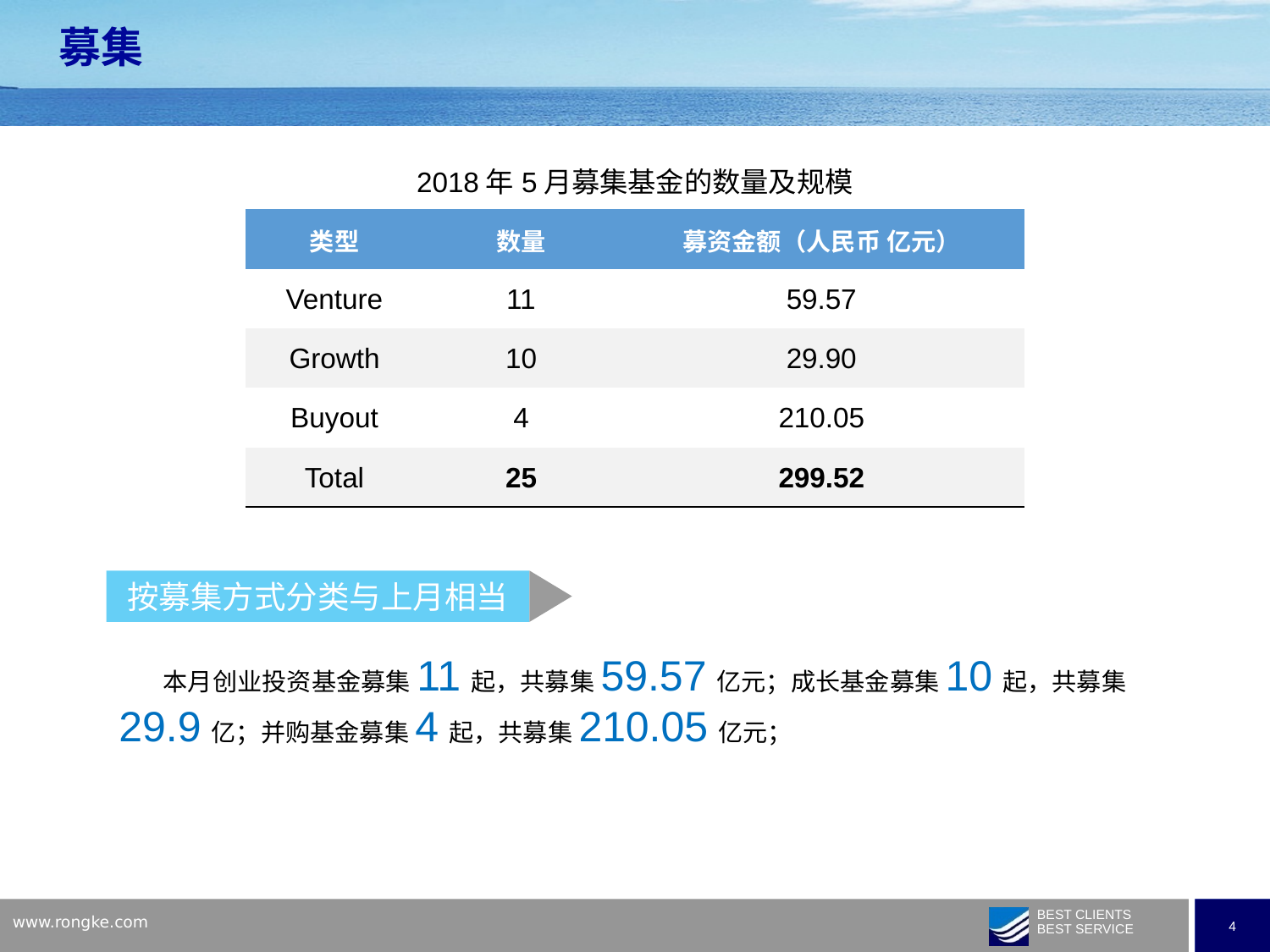

募集
| 2018年5月募集基金的数量及规模 |  |  |
| --- | --- | --- |
| 类型 | 数量 | 募资金额（人民币 亿元） |
| Venture | 11 | 59.57 |
| Growth | 10 | 29.90 |
| Buyout | 4 | 210.05 |
| Total | 25 | 299.52 |
按募集方式分类与上月相当

       本月创业投资基金募集11起，共募集59.57亿元；成长基金募集10起，共募集29.9亿；并购基金募集4起，共募集210.05亿元；